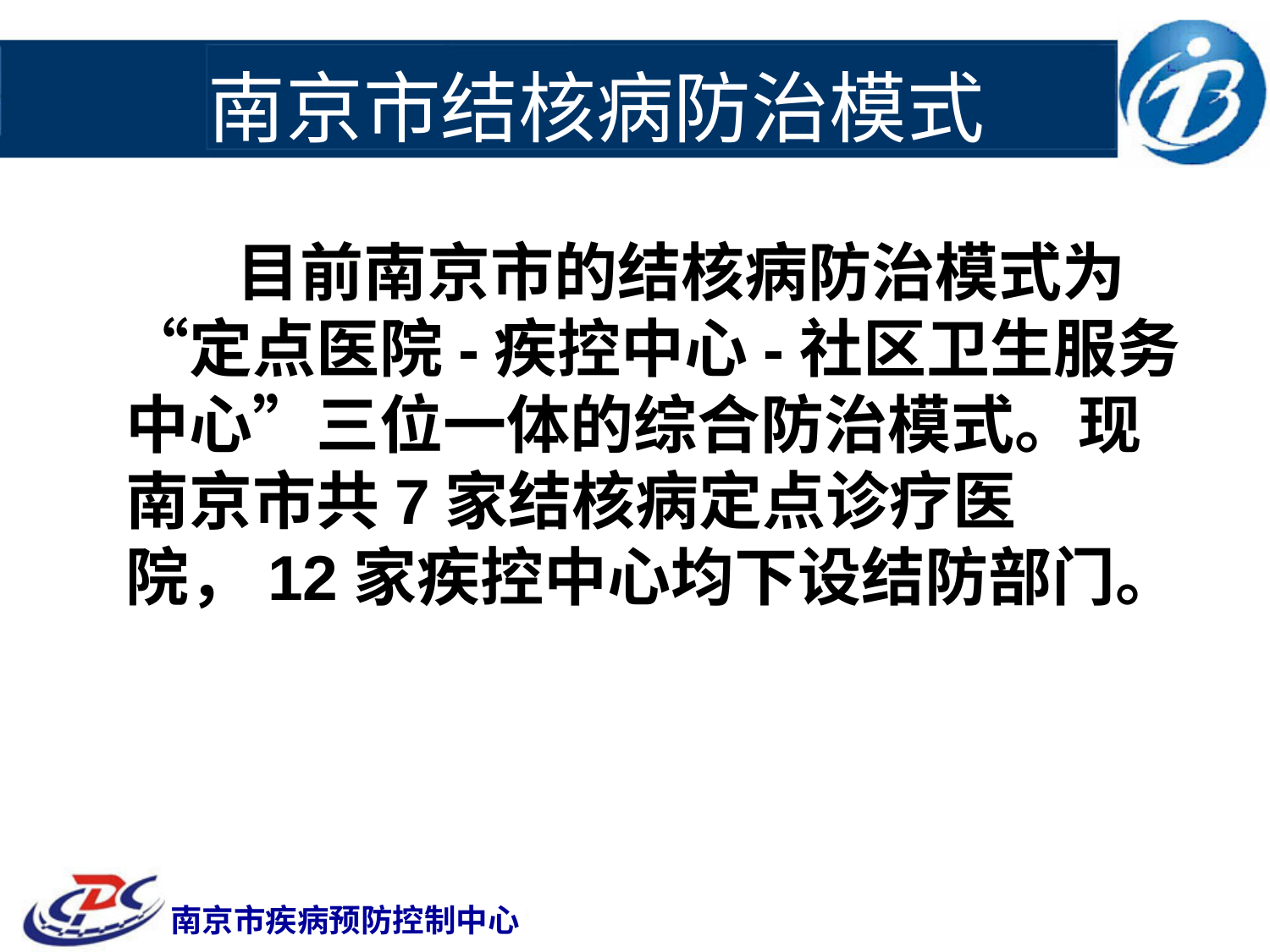

# 南京市结核病防治模式
          目前南京市的结核病防治模式为“定点医院-疾控中心-社区卫生服务中心”三位一体的综合防治模式。现南京市共7家结核病定点诊疗医院，12家疾控中心均下设结防部门。